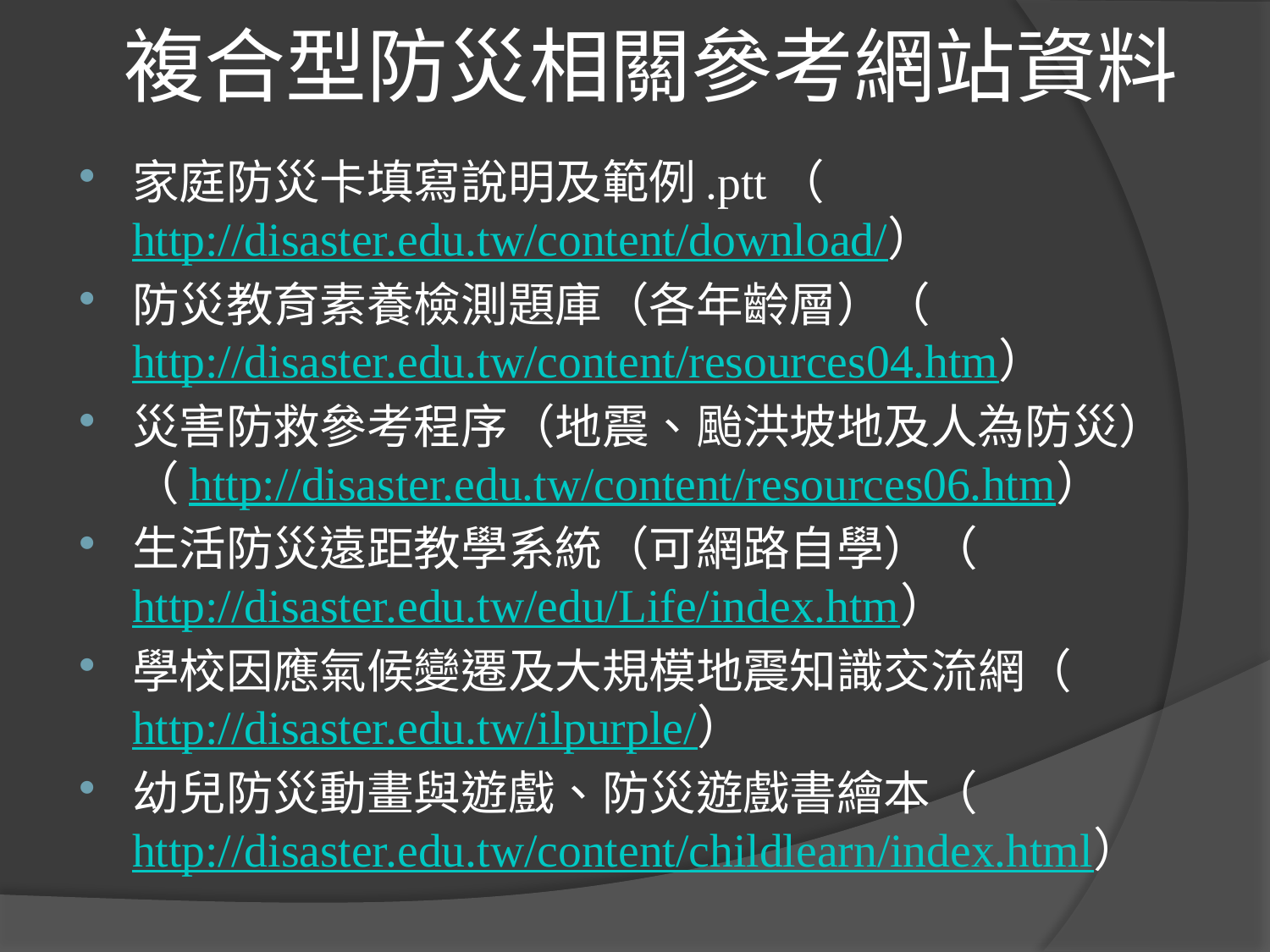

# 複合型防災相關參考網站資料
家庭防災卡填寫說明及範例.ptt（http://disaster.edu.tw/content/download/）
防災教育素養檢測題庫（各年齡層）（http://disaster.edu.tw/content/resources04.htm）
災害防救參考程序（地震、颱洪坡地及人為防災）（http://disaster.edu.tw/content/resources06.htm）
生活防災遠距教學系統（可網路自學）（http://disaster.edu.tw/edu/Life/index.htm）
學校因應氣候變遷及大規模地震知識交流網（http://disaster.edu.tw/ilpurple/）
幼兒防災動畫與遊戲、防災遊戲書繪本（http://disaster.edu.tw/content/childlearn/index.html）